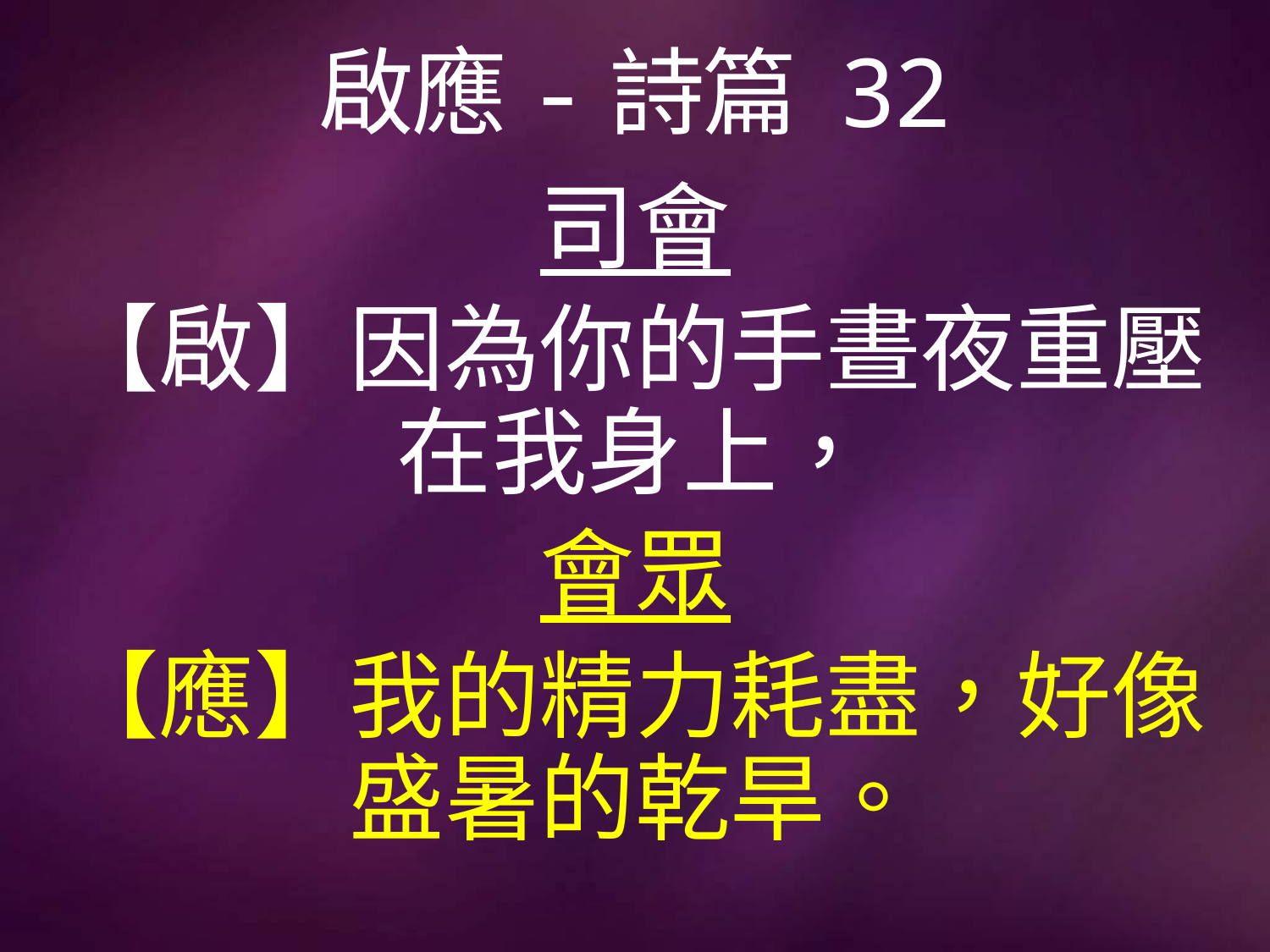

# 啟應-詩篇 32
司會
【啟】因為你的手晝夜重壓在我身上，
會眾
【應】我的精力耗盡，好像盛暑的乾旱。